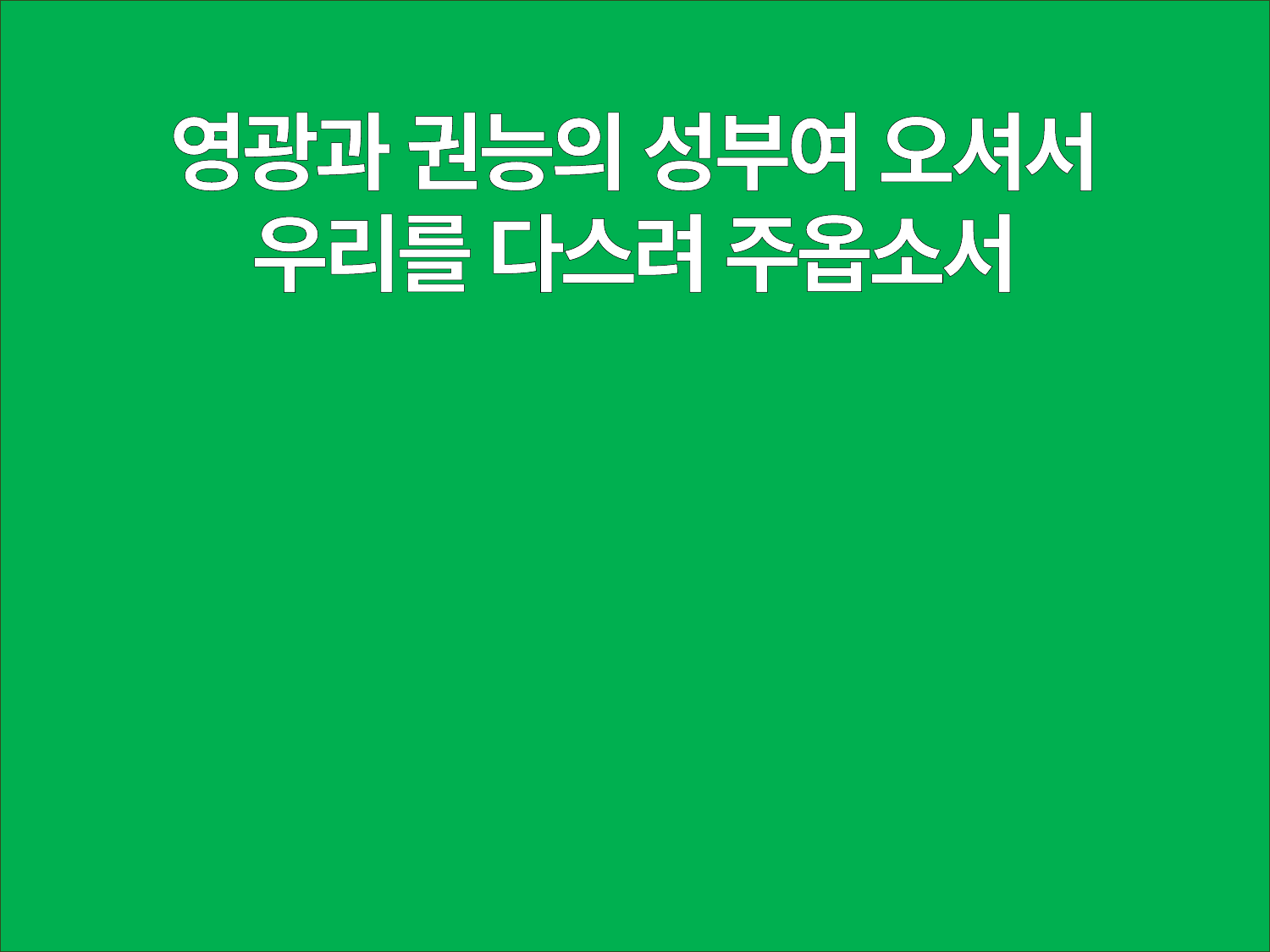

영광과 권능의 성부여 오셔서
우리를 다스려 주옵소서